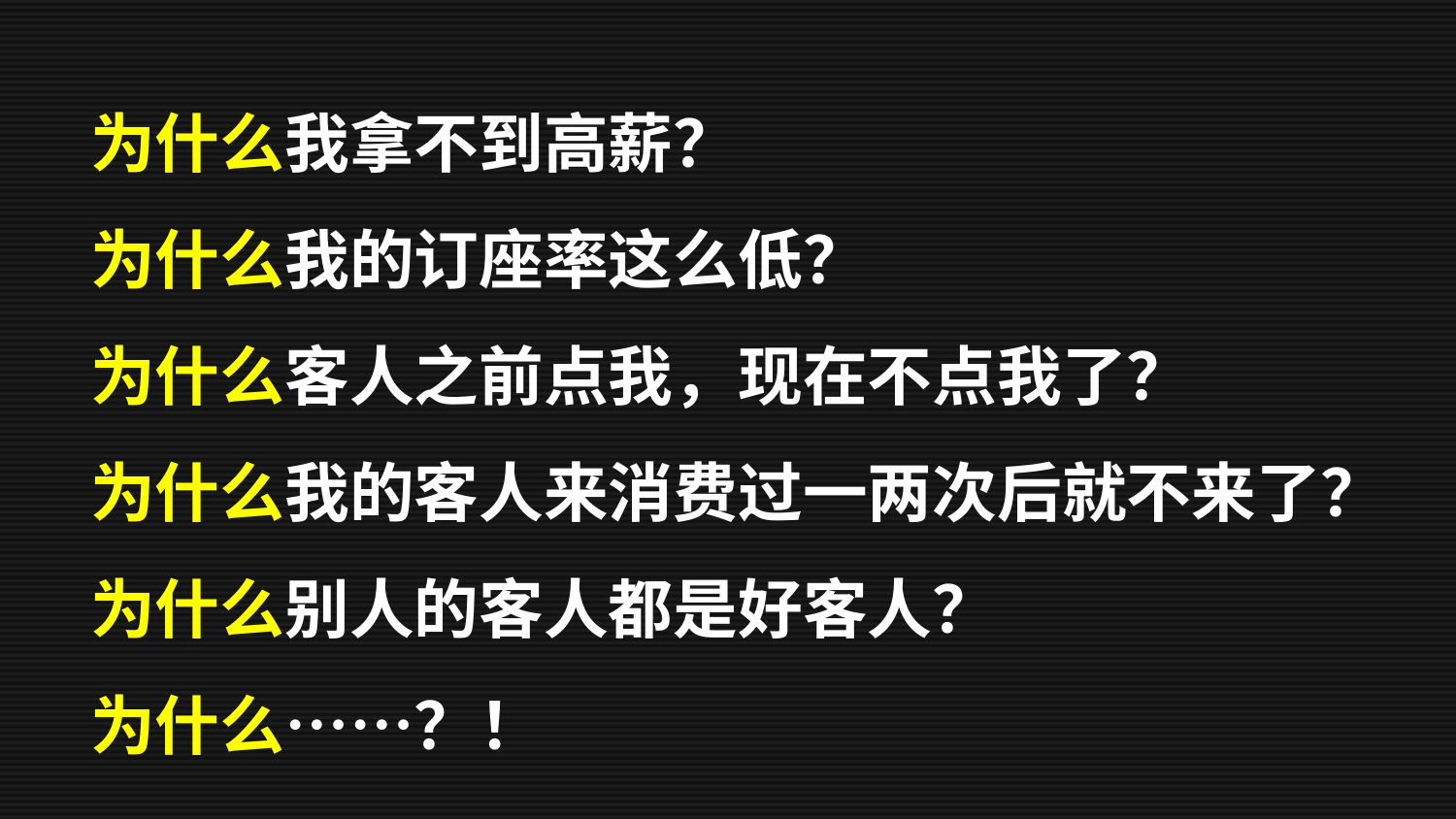

为什么我拿不到高薪？
为什么我的订座率这么低？
为什么客人之前点我，现在不点我了？
为什么我的客人来消费过一两次后就不来了？
为什么别人的客人都是好客人？
为什么……？！